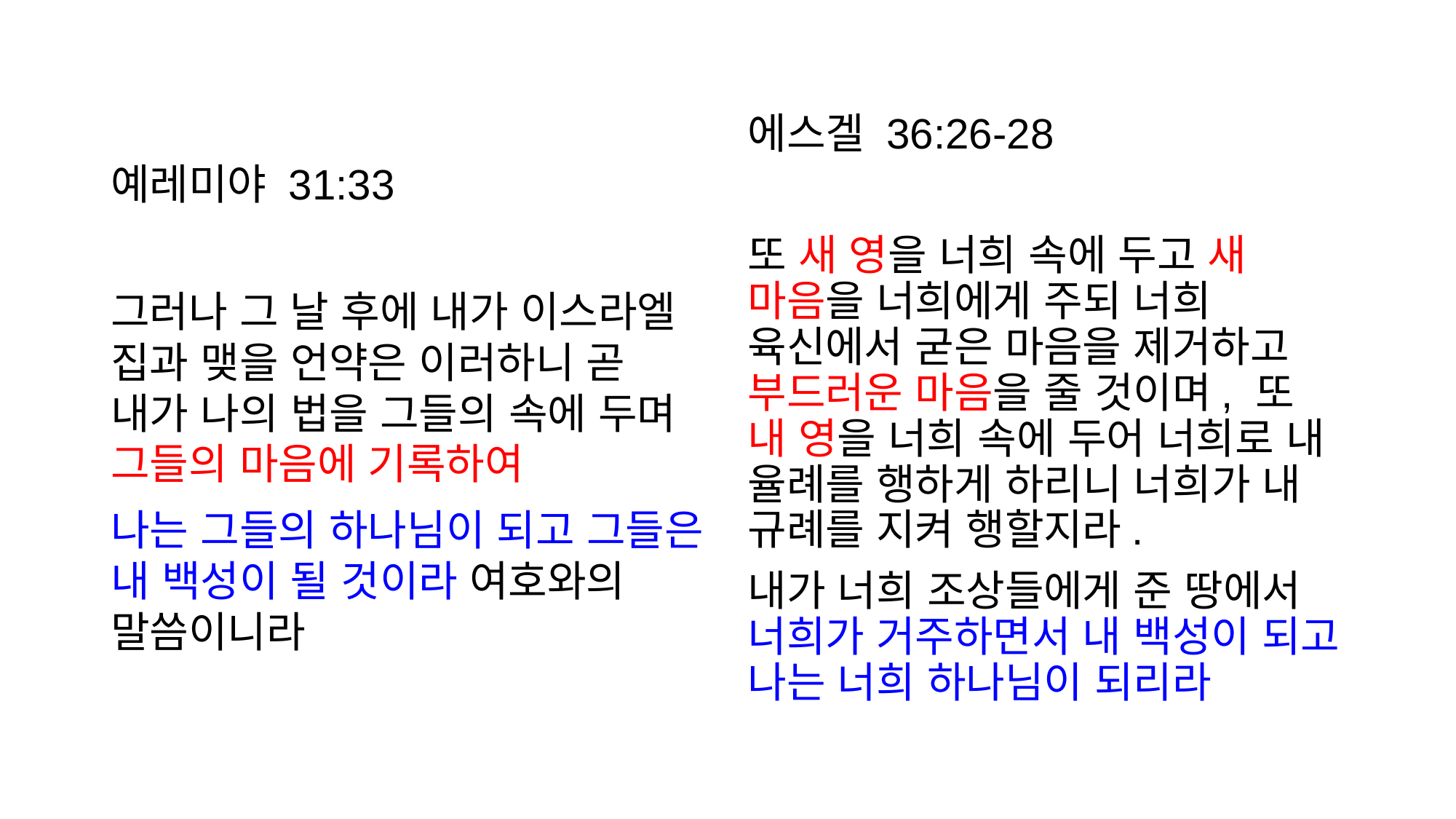

예레미야 31:33

그러나 그 날 후에 내가 이스라엘 집과 맺을 언약은 이러하니 곧 내가 나의 법을 그들의 속에 두며 그들의 마음에 기록하여
나는 그들의 하나님이 되고 그들은 내 백성이 될 것이라 여호와의 말씀이니라
에스겔 36:26-28

또 새 영을 너희 속에 두고 새 마음을 너희에게 주되 너희 육신에서 굳은 마음을 제거하고 부드러운 마음을 줄 것이며, 또 내 영을 너희 속에 두어 너희로 내 율례를 행하게 하리니 너희가 내 규례를 지켜 행할지라.
내가 너희 조상들에게 준 땅에서 너희가 거주하면서 내 백성이 되고 나는 너희 하나님이 되리라